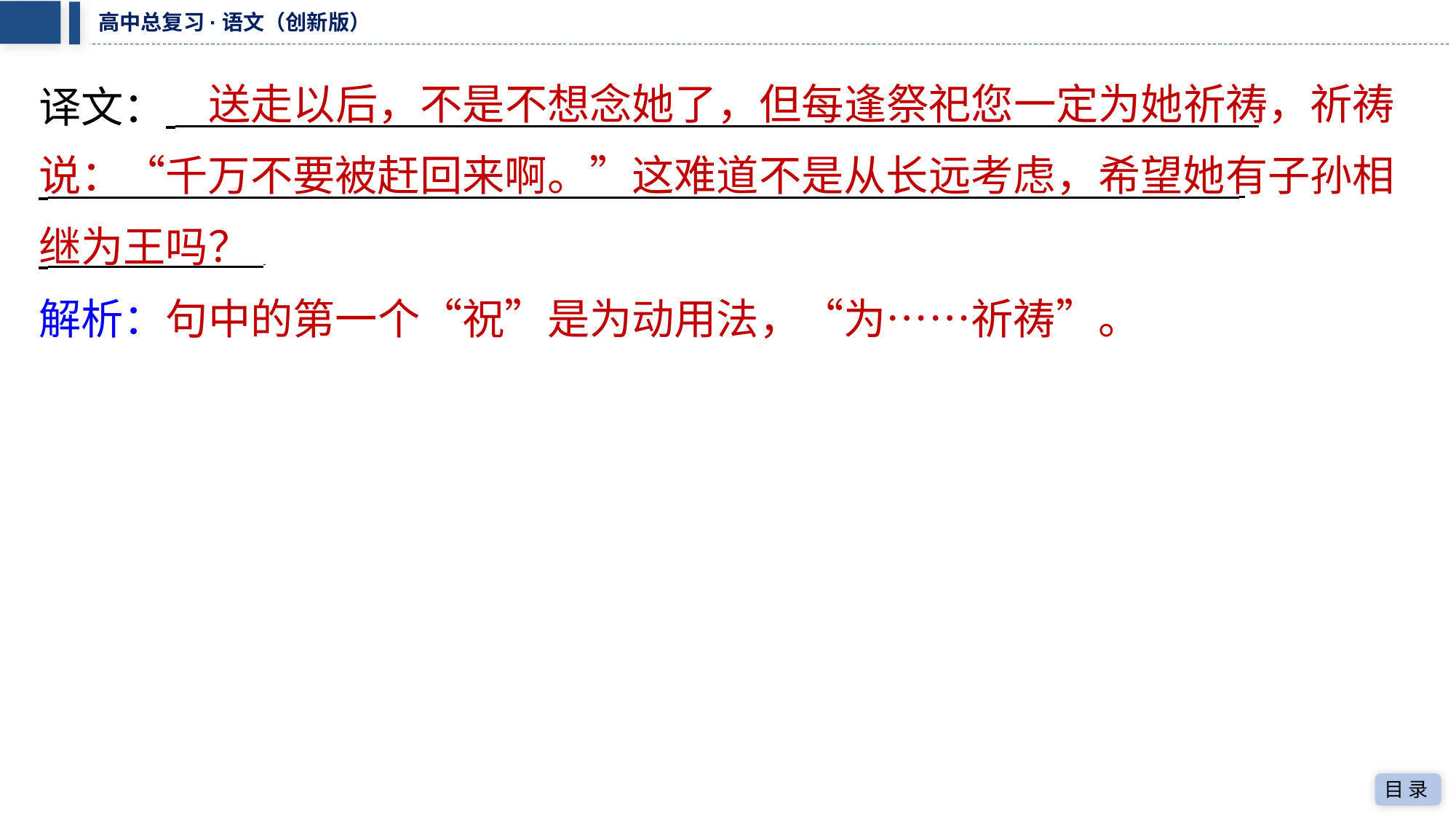

送走以后，不是不想念她了，但每逢祭祀您一定为她祈祷，祈祷
译文：                                                                                                                                                                   ⁠
                                                                                                                                                                                   ⁠
                                  ⁠
说：“千万不要被赶回来啊。”这难道不是从长远考虑，希望她有子孙相
继为王吗？
解析：句中的第一个“祝”是为动用法，“为……祈祷”。